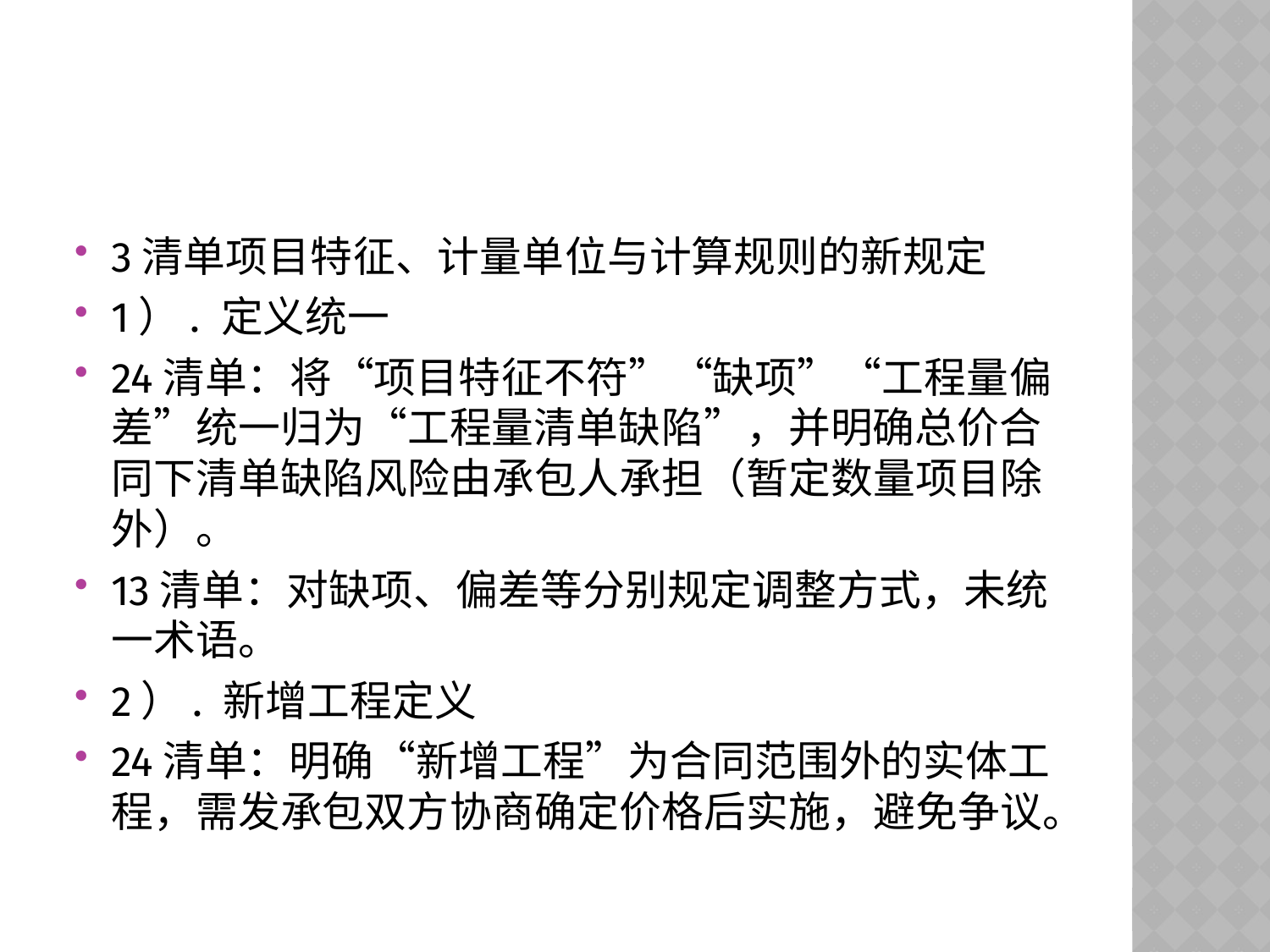

#
3清单项目特征、计量单位与计算规则的新规定
1）. 定义统一
24清单：将“项目特征不符”“缺项”“工程量偏差”统一归为“工程量清单缺陷”，并明确总价合同下清单缺陷风险由承包人承担（暂定数量项目除外）。
13清单：对缺项、偏差等分别规定调整方式，未统一术语。
2）. 新增工程定义
24清单：明确“新增工程”为合同范围外的实体工程，需发承包双方协商确定价格后实施，避免争议。